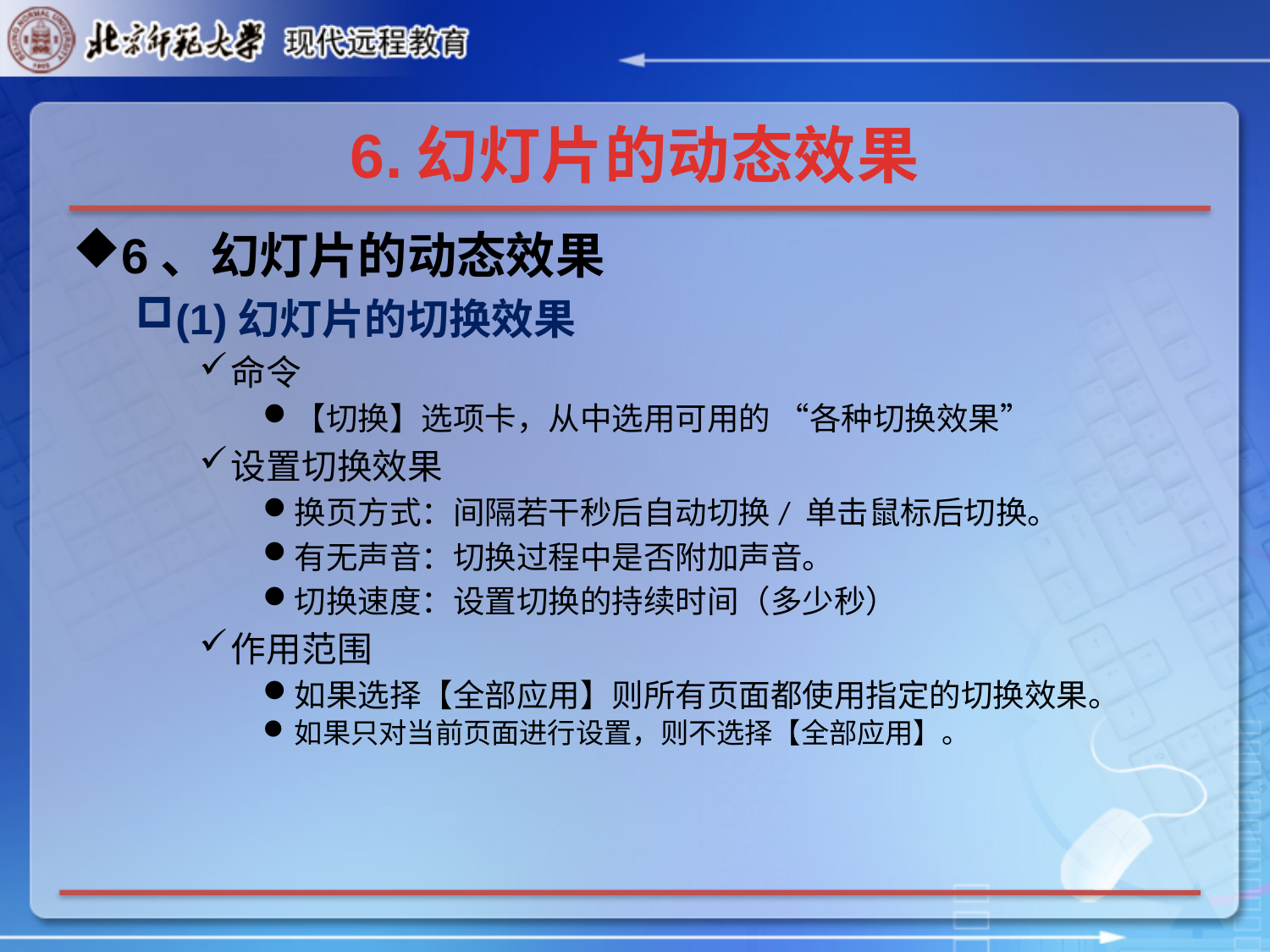

# 6.幻灯片的动态效果
6、幻灯片的动态效果
(1)幻灯片的切换效果
命令
【切换】选项卡，从中选用可用的 “各种切换效果”
设置切换效果
换页方式：间隔若干秒后自动切换/ 单击鼠标后切换。
有无声音：切换过程中是否附加声音。
切换速度：设置切换的持续时间（多少秒）
作用范围
如果选择【全部应用】则所有页面都使用指定的切换效果。
如果只对当前页面进行设置，则不选择【全部应用】。